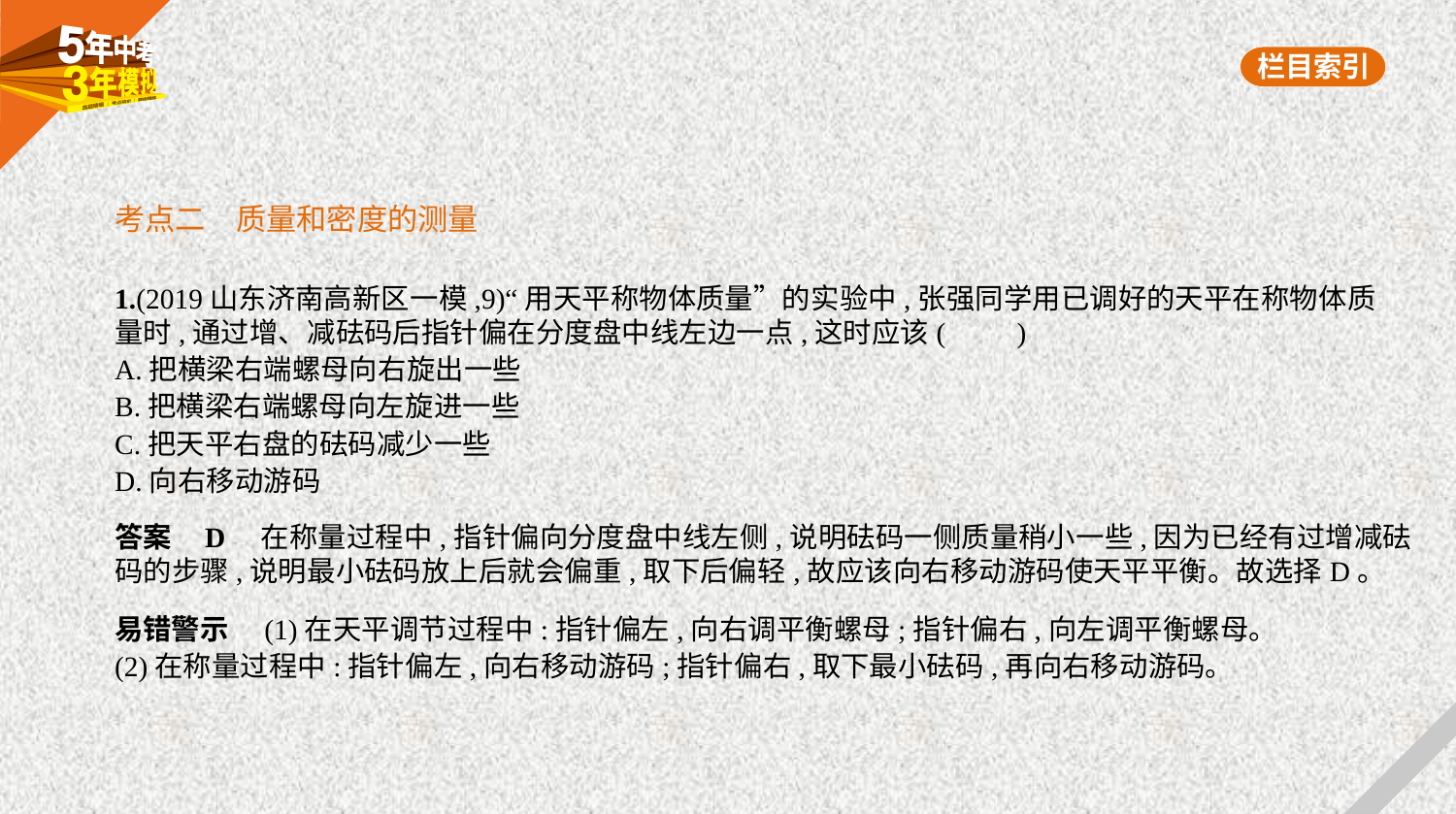

考点二　质量和密度的测量
1.(2019山东济南高新区一模,9)“用天平称物体质量”的实验中,张强同学用已调好的天平在称物体质
量时,通过增、减砝码后指针偏在分度盘中线左边一点,这时应该(　　)
A.把横梁右端螺母向右旋出一些
B.把横梁右端螺母向左旋进一些
C.把天平右盘的砝码减少一些
D.向右移动游码
答案    D　在称量过程中,指针偏向分度盘中线左侧,说明砝码一侧质量稍小一些,因为已经有过增减砝
码的步骤,说明最小砝码放上后就会偏重,取下后偏轻,故应该向右移动游码使天平平衡。故选择D。
易错警示　(1)在天平调节过程中:指针偏左,向右调平衡螺母;指针偏右,向左调平衡螺母。
(2)在称量过程中:指针偏左,向右移动游码;指针偏右,取下最小砝码,再向右移动游码。